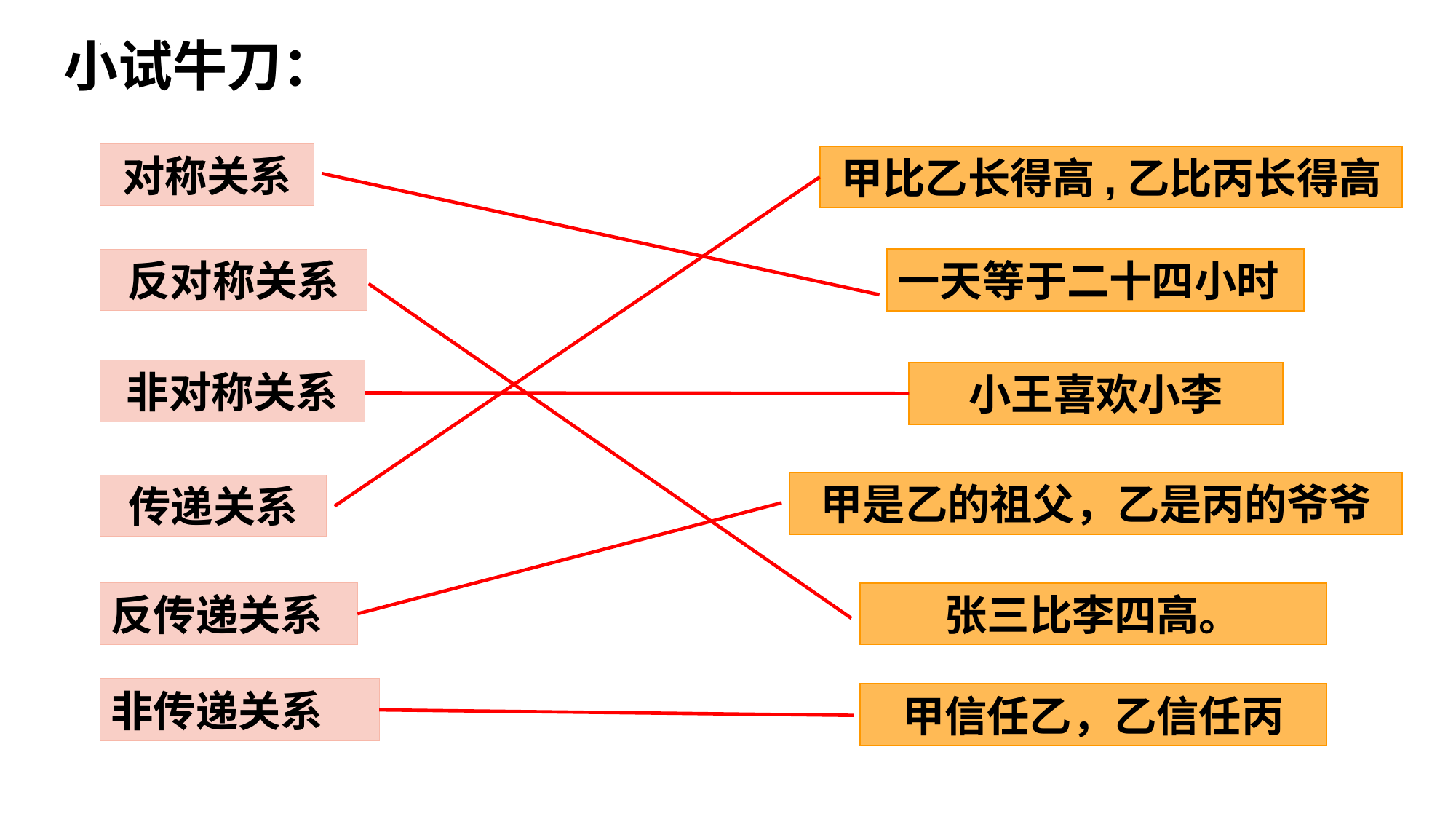

小试牛刀：
对称关系
甲比乙长得高,乙比丙长得高
一天等于二十四小时
反对称关系
非对称关系
小王喜欢小李
甲是乙的祖父，乙是丙的爷爷
传递关系
反传递关系
张三比李四高。
非传递关系
甲信任乙，乙信任丙